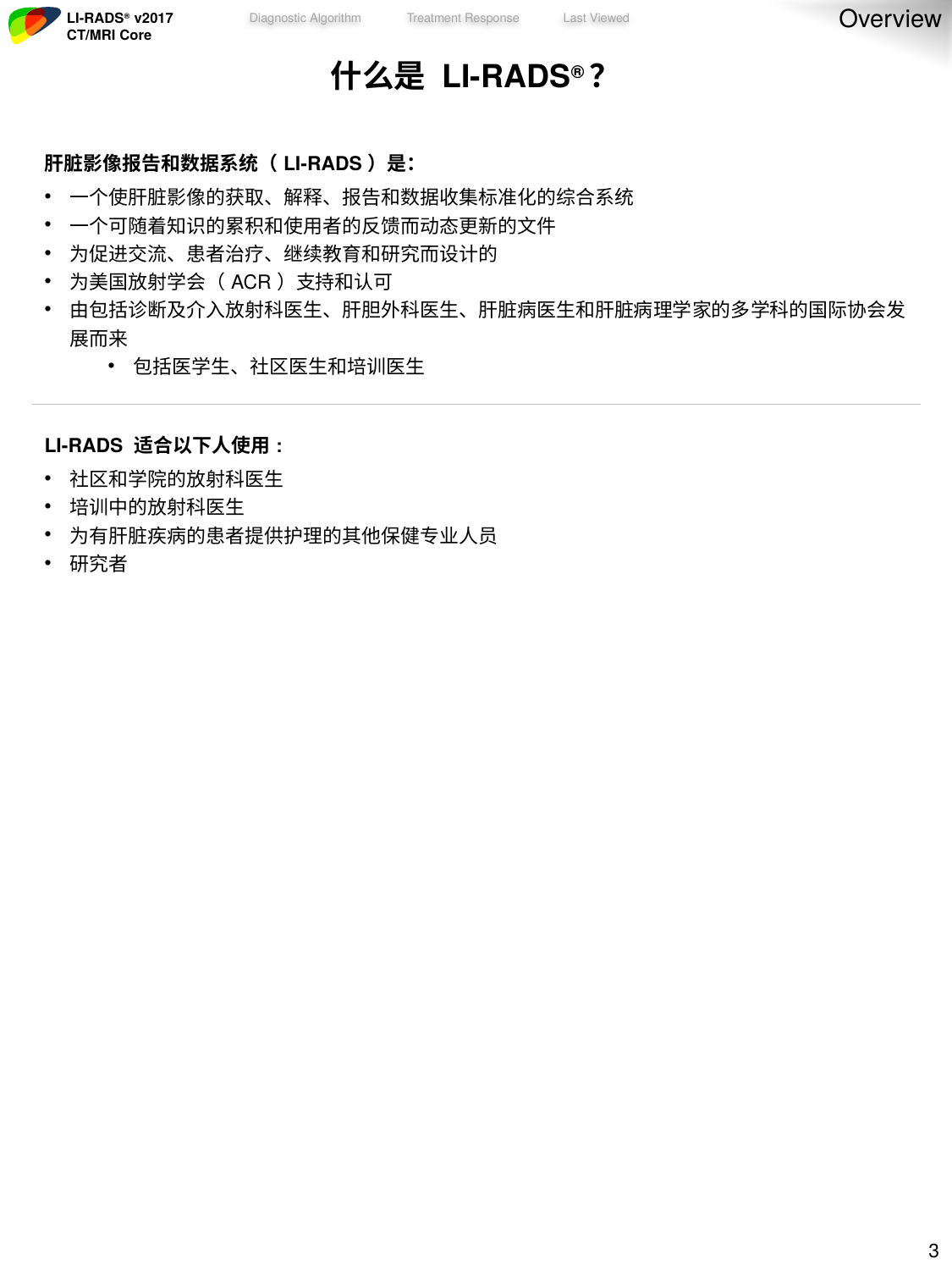

Overview
| 什么是 LI-RADS®？ |
| --- |
| 肝脏影像报告和数据系统（LI-RADS）是： 一个使肝脏影像的获取、解释、报告和数据收集标准化的综合系统 一个可随着知识的累积和使用者的反馈而动态更新的文件 为促进交流、患者治疗、继续教育和研究而设计的 为美国放射学会（ACR）支持和认可 由包括诊断及介入放射科医生、肝胆外科医生、肝脏病医生和肝脏病理学家的多学科的国际协会发展而来 包括医学生、社区医生和培训医生 |
| LI-RADS 适合以下人使用: 社区和学院的放射科医生 培训中的放射科医生 为有肝脏疾病的患者提供护理的其他保健专业人员 研究者 |
3